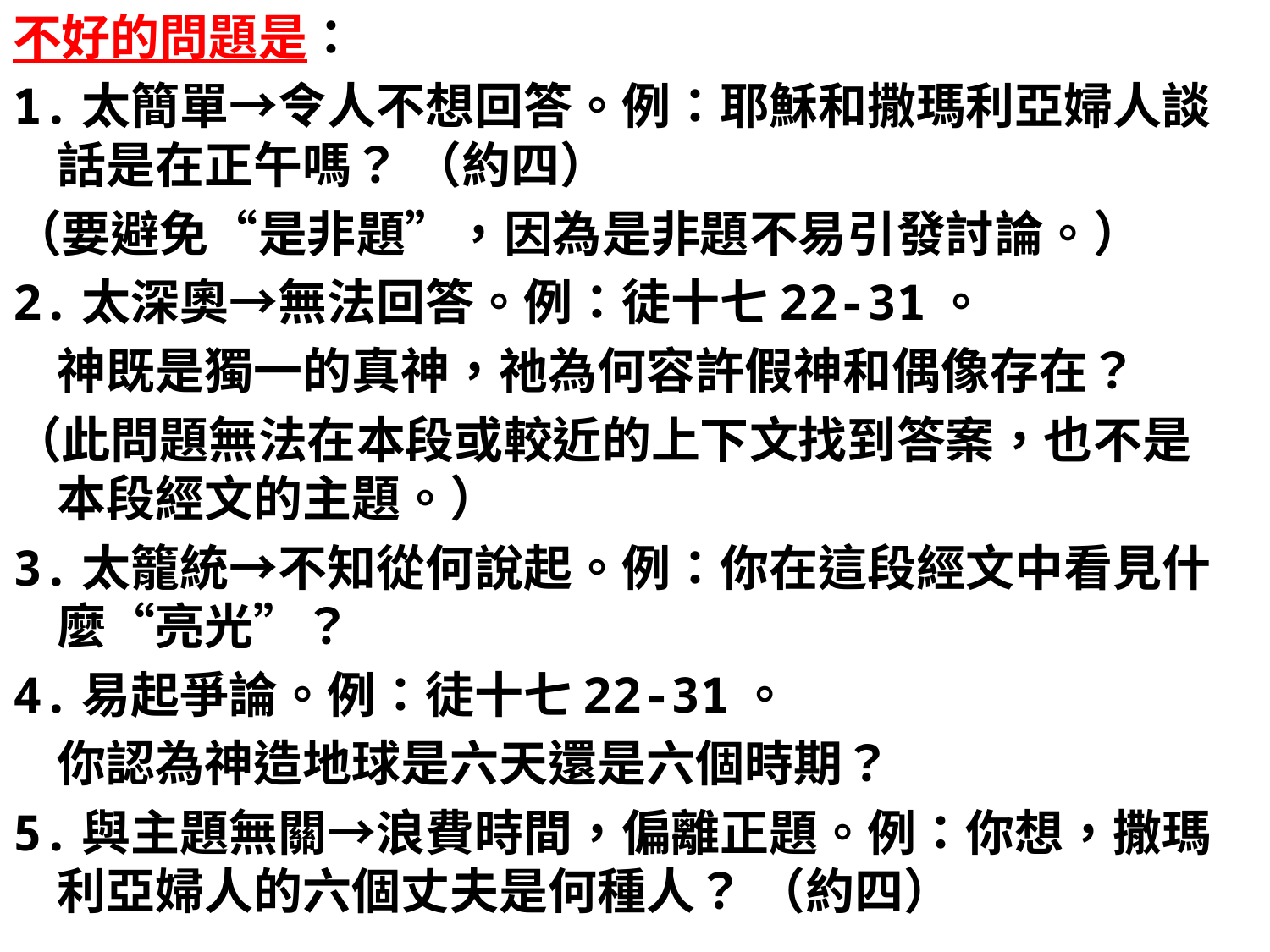

不好的問題是：
1.太簡單→令人不想回答。例：耶穌和撒瑪利亞婦人談話是在正午嗎？ （約四）
（要避免“是非題”，因為是非題不易引發討論。）
2.太深奧→無法回答。例：徒十七22-31。
	神既是獨一的真神，祂為何容許假神和偶像存在？
（此問題無法在本段或較近的上下文找到答案，也不是本段經文的主題。）
3.太籠統→不知從何說起。例：你在這段經文中看見什麼“亮光”？
4.易起爭論。例：徒十七22-31。
	你認為神造地球是六天還是六個時期？
5.與主題無關→浪費時間，偏離正題。例：你想，撒瑪利亞婦人的六個丈夫是何種人？ （約四）
#